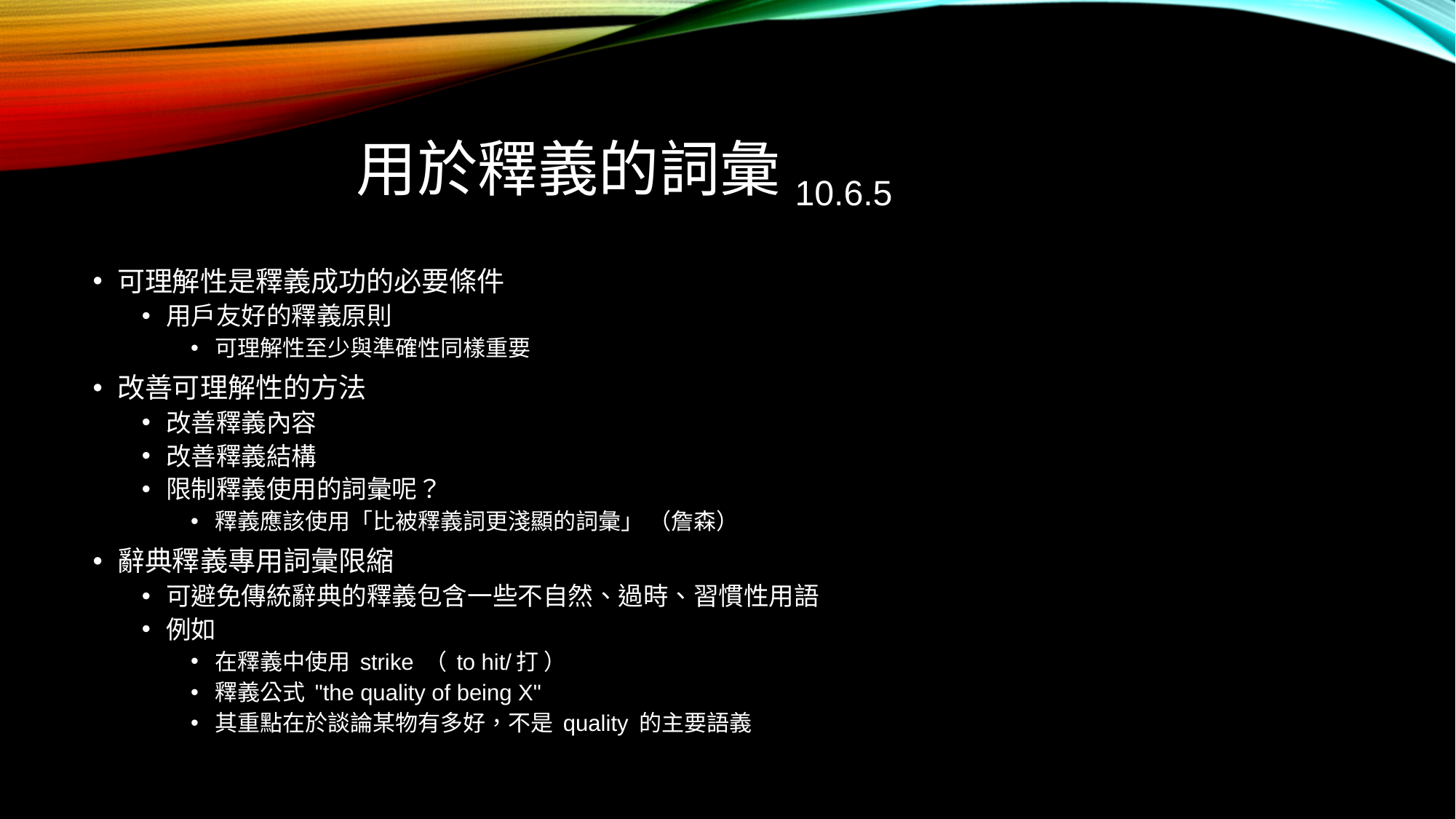

# 用於釋義的詞彙10.6.5
可理解性是釋義成功的必要條件
用戶友好的釋義原則
可理解性至少與準確性同樣重要
改善可理解性的方法
改善釋義內容
改善釋義結構
限制釋義使用的詞彙呢？
釋義應該使用「比被釋義詞更淺顯的詞彙」 （詹森）
辭典釋義專用詞彙限縮
可避免傳統辭典的釋義包含一些不自然、過時、習慣性用語
例如
在釋義中使用 strike （ to hit/打 ）
釋義公式 "the quality of being X"
其重點在於談論某物有多好，不是 quality 的主要語義